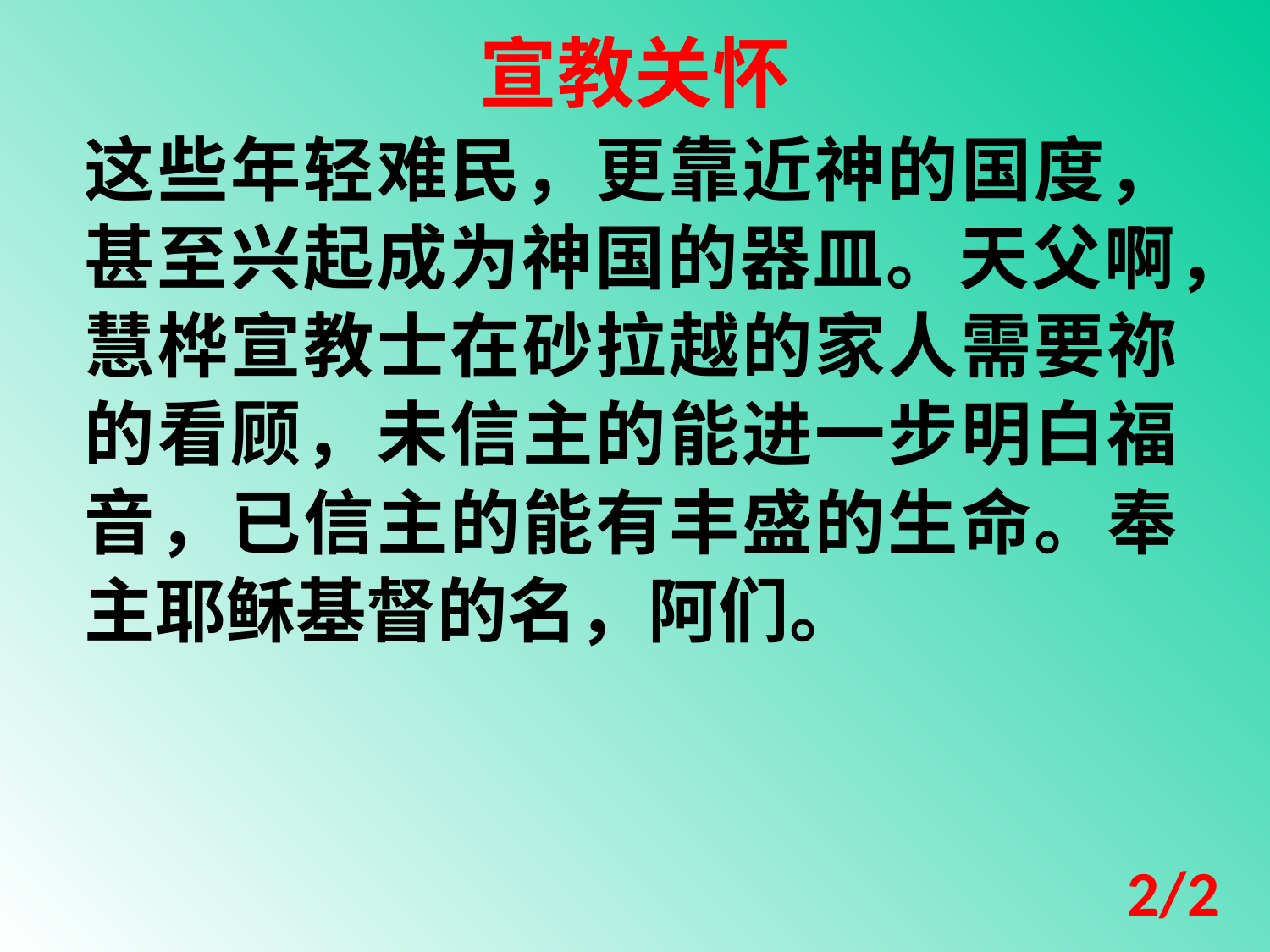

宣教关怀
这些年轻难民，更靠近神的国度，甚至兴起成为神国的器皿。天父啊，慧桦宣教士在砂拉越的家人需要祢的看顾，未信主的能进一步明白福音，已信主的能有丰盛的生命。奉主耶稣基督的名，阿们。
2/2